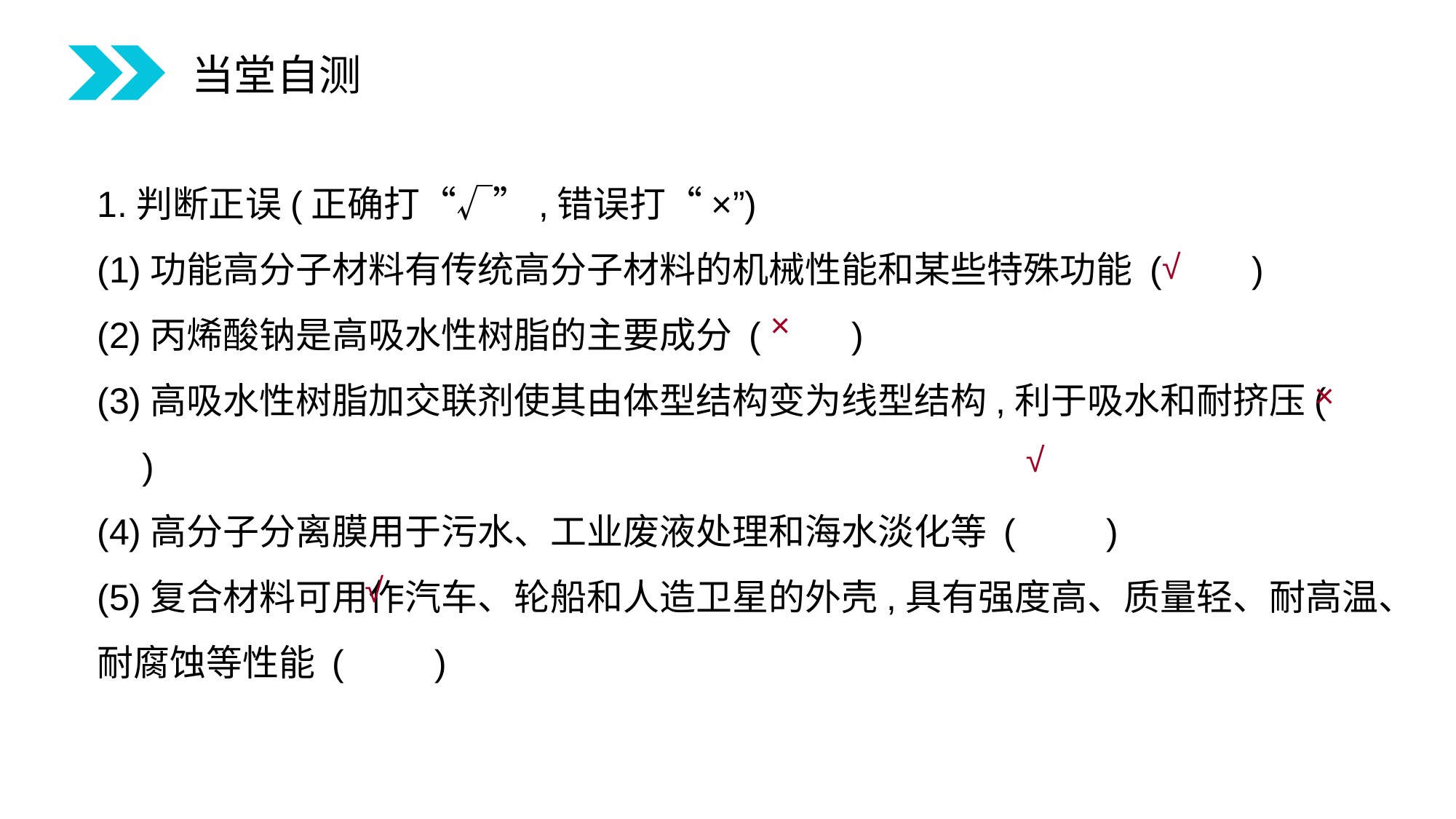

当堂自测
1.判断正误(正确打“√”,错误打“×”)
(1)功能高分子材料有传统高分子材料的机械性能和某些特殊功能 (　　)
(2)丙烯酸钠是高吸水性树脂的主要成分 (　　)
(3)高吸水性树脂加交联剂使其由体型结构变为线型结构,利于吸水和耐挤压(　　)
(4)高分子分离膜用于污水、工业废液处理和海水淡化等 (　　)
(5)复合材料可用作汽车、轮船和人造卫星的外壳,具有强度高、质量轻、耐高温、耐腐蚀等性能 (　　)
√
×
×
√
√